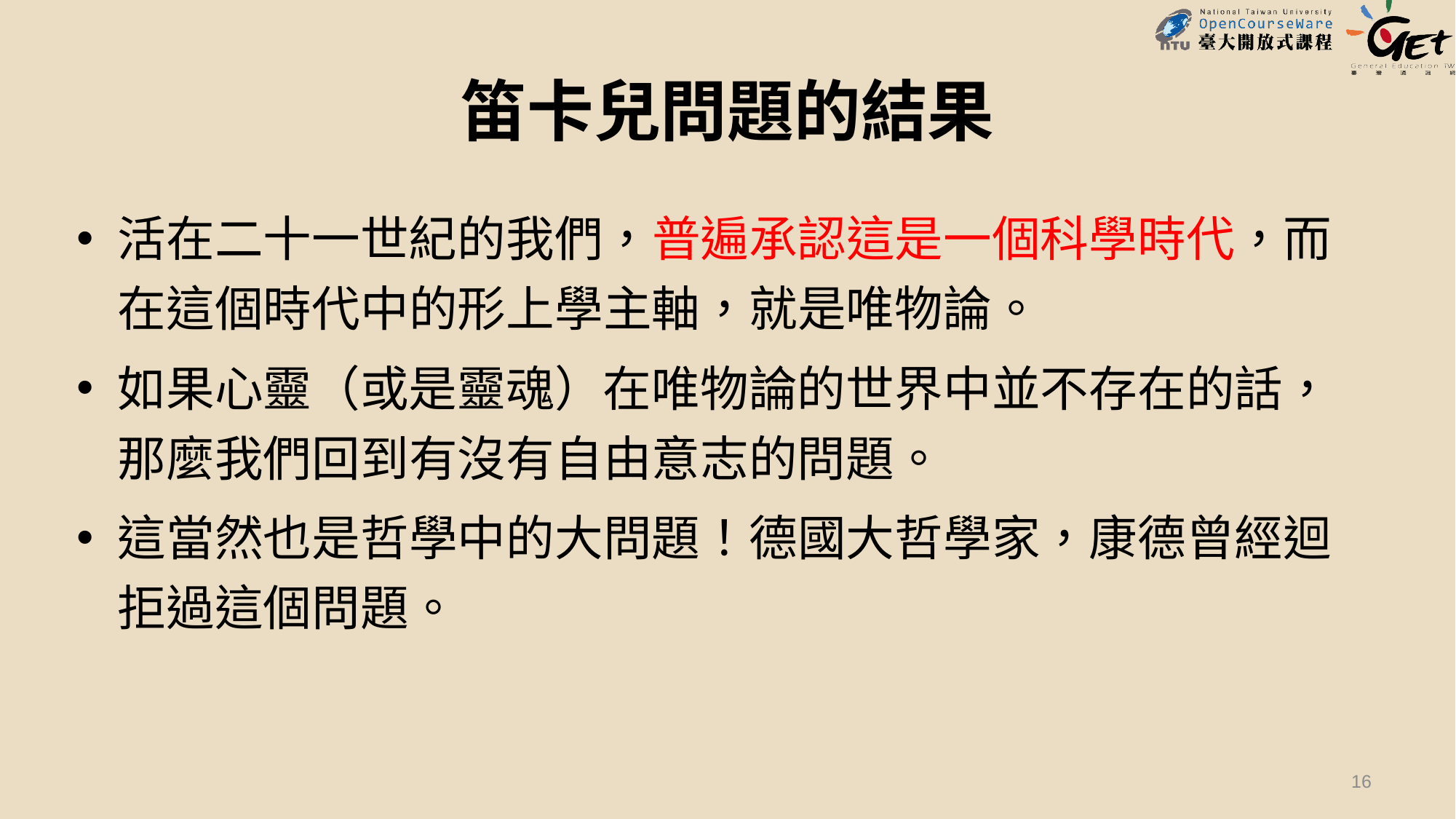

# 笛卡兒問題的結果
活在二十一世紀的我們，普遍承認這是一個科學時代，而在這個時代中的形上學主軸，就是唯物論。
如果心靈（或是靈魂）在唯物論的世界中並不存在的話，那麼我們回到有沒有自由意志的問題。
這當然也是哲學中的大問題！德國大哲學家，康德曾經迴拒過這個問題。
16